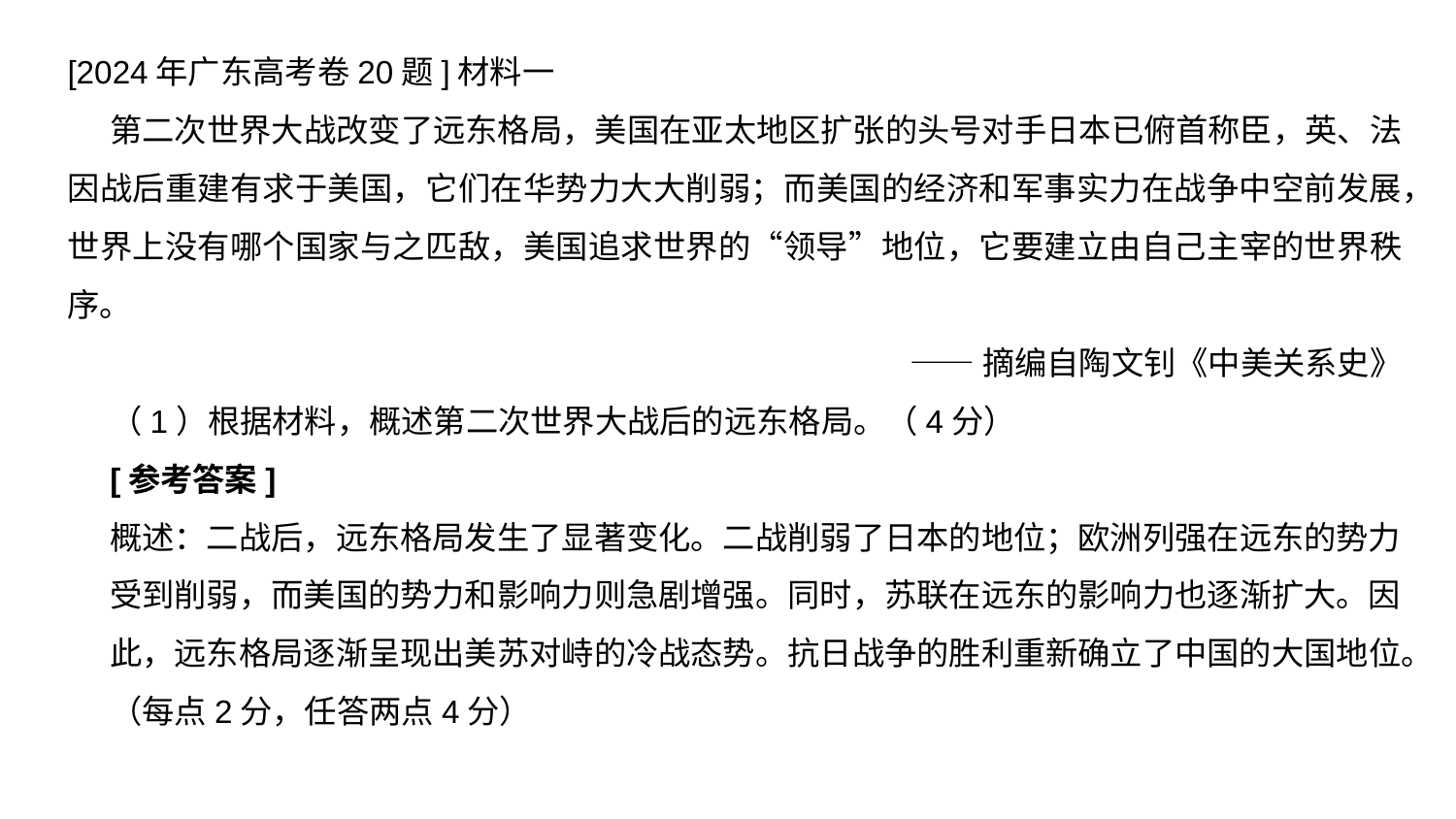

[2024年广东高考卷20题]材料一
第二次世界大战改变了远东格局，美国在亚太地区扩张的头号对手日本已俯首称臣，英、法因战后重建有求于美国，它们在华势力大大削弱；而美国的经济和军事实力在战争中空前发展，世界上没有哪个国家与之匹敌，美国追求世界的“领导”地位，它要建立由自己主宰的世界秩序。
——摘编自陶文钊《中美关系史》
（1）根据材料，概述第二次世界大战后的远东格局。（4分）
[参考答案]
概述：二战后，远东格局发生了显著变化。二战削弱了日本的地位；欧洲列强在远东的势力受到削弱，而美国的势力和影响力则急剧增强。同时，苏联在远东的影响力也逐渐扩大。因此，远东格局逐渐呈现出美苏对峙的冷战态势。抗日战争的胜利重新确立了中国的大国地位。（每点2分，任答两点4分）